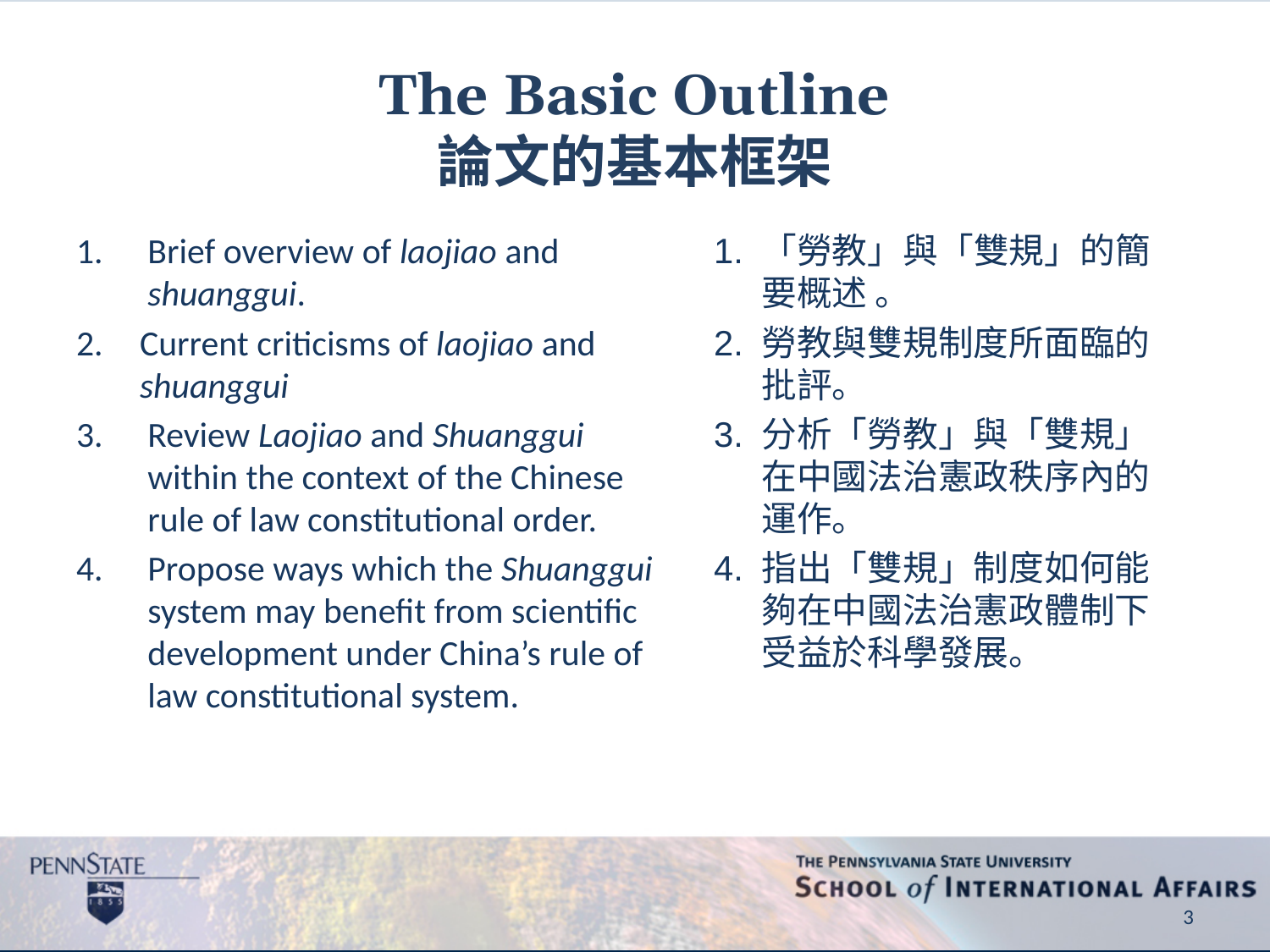

# The Basic Outline 論文的基本框架
Brief overview of laojiao and shuanggui.
Current criticisms of laojiao and shuanggui
Review Laojiao and Shuanggui  within the context of the Chinese rule of law constitutional order.
Propose ways which the Shuanggui system may benefit from scientific development under China’s rule of law constitutional system.

「勞教」與「雙規」的簡要概述 。
勞教與雙規制度所面臨的批評。
分析「勞教」與「雙規」在中國法治憲政秩序內的運作。
指出「雙規」制度如何能夠在中國法治憲政體制下受益於科學發展。

3